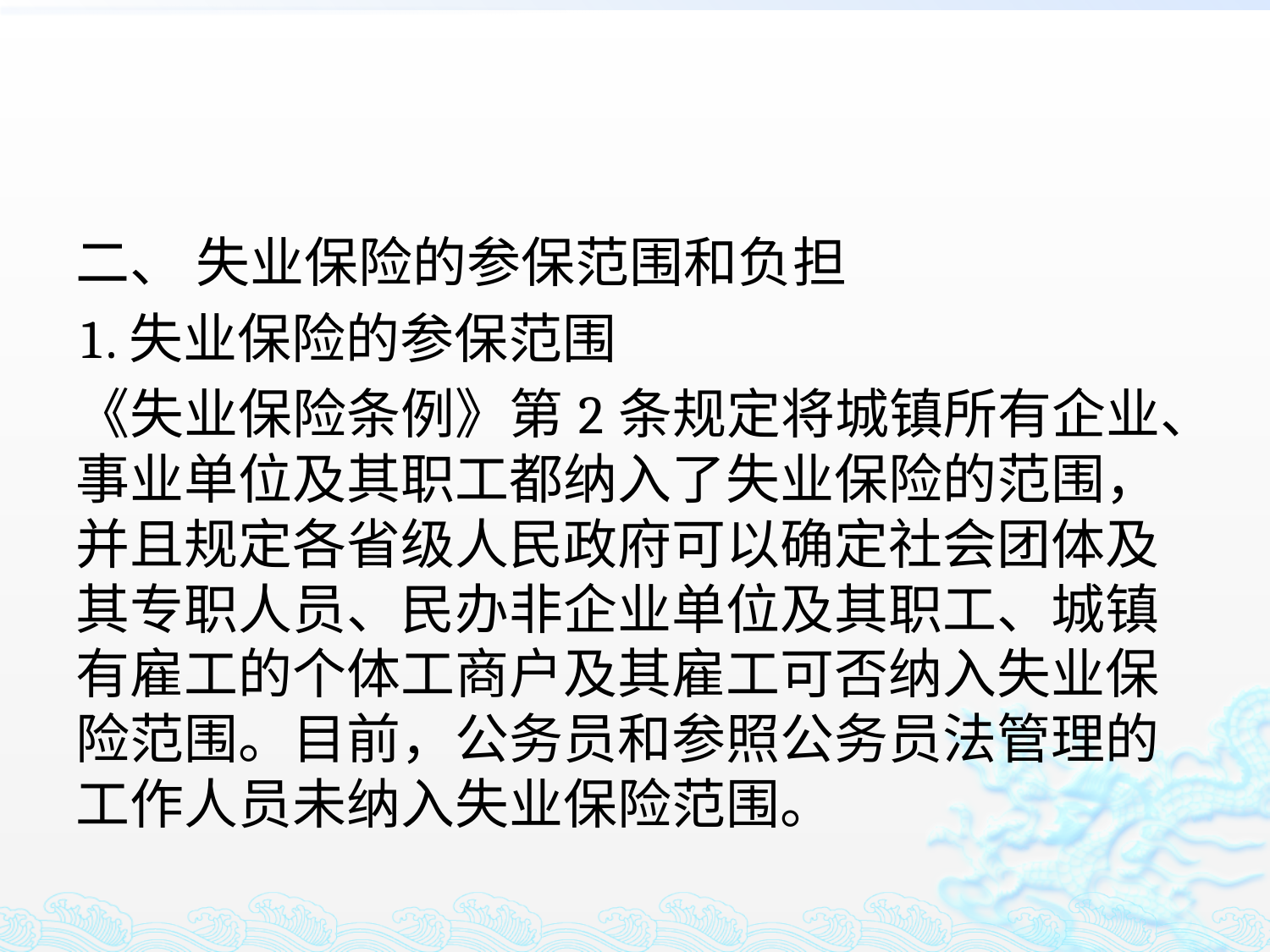

#
二、 失业保险的参保范围和负担
1.失业保险的参保范围
《失业保险条例》第2条规定将城镇所有企业、事业单位及其职工都纳入了失业保险的范围，并且规定各省级人民政府可以确定社会团体及其专职人员、民办非企业单位及其职工、城镇有雇工的个体工商户及其雇工可否纳入失业保险范围。目前，公务员和参照公务员法管理的工作人员未纳入失业保险范围。